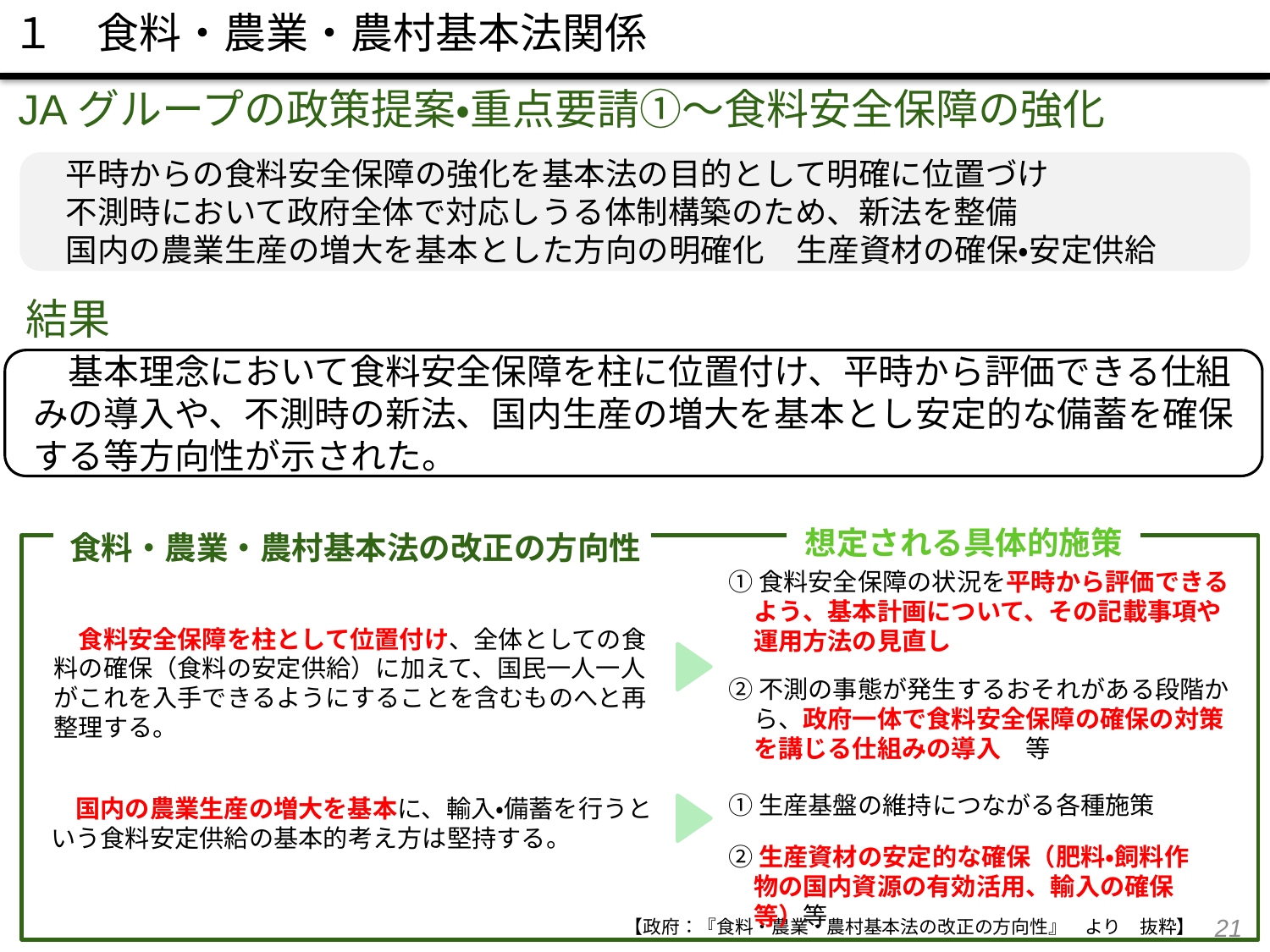

１　食料・農業・農村基本法関係
JAグループの政策提案・重点要請①～食料安全保障の強化
　平時からの食料安全保障の強化を基本法の目的として明確に位置づけ
　不測時において政府全体で対応しうる体制構築のため、新法を整備
　国内の農業生産の増大を基本とした方向の明確化　生産資材の確保・安定供給

結果
　基本理念において食料安全保障を柱に位置付け、平時から評価できる仕組みの導入や、不測時の新法、国内生産の増大を基本とし安定的な備蓄を確保する等方向性が示された。

想定される具体的施策
食料・農業・農村基本法の改正の方向性

①食料安全保障の状況を平時から評価できるよう、基本計画について、その記載事項や運用方法の見直し

②不測の事態が発生するおそれがある段階から、政府一体で食料安全保障の確保の対策を講じる仕組みの導入　等
　食料安全保障を柱として位置付け、全体としての食料の確保（食料の安定供給）に加えて、国民一人一人がこれを入手できるようにすることを含むものへと再整理する。

①生産基盤の維持につながる各種施策

②生産資材の安定的な確保（肥料・飼料作物の国内資源の有効活用、輸入の確保等）等
　国内の農業生産の増大を基本に、輸入・備蓄を行うという食料安定供給の基本的考え方は堅持する。

【政府：『食料・農業・農村基本法の改正の方向性』　より　抜粋】
21